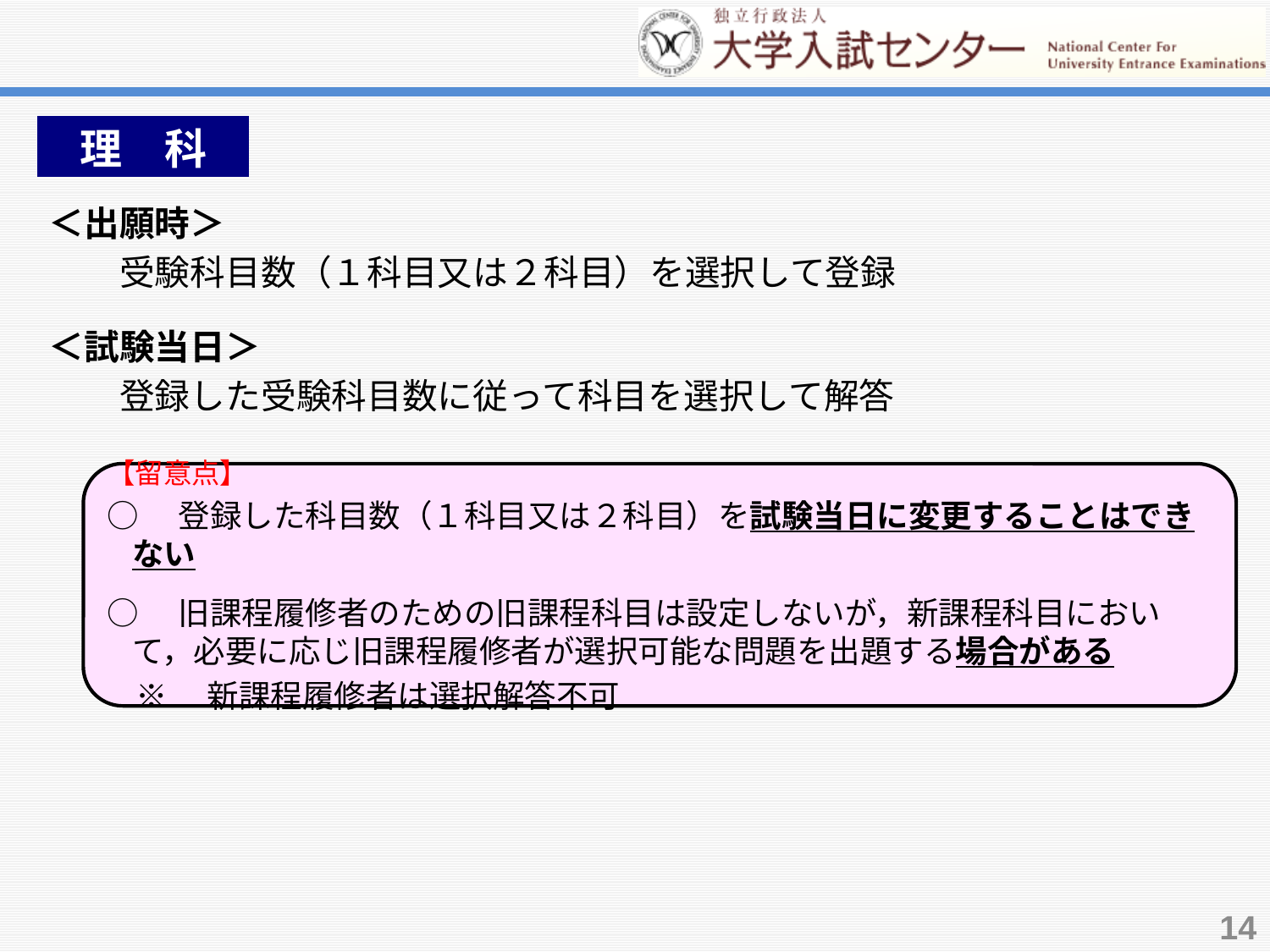

理　科。
＜出願時＞
　　受験科目数（１科目又は２科目）を選択して登録
＜試験当日＞
　　登録した受験科目数に従って科目を選択して解答
【留意点】
○　登録した科目数（１科目又は２科目）を試験当日に変更することはできない
○　旧課程履修者のための旧課程科目は設定しないが，新課程科目において，必要に応じ旧課程履修者が選択可能な問題を出題する場合がある
    ※　新課程履修者は選択解答不可
14